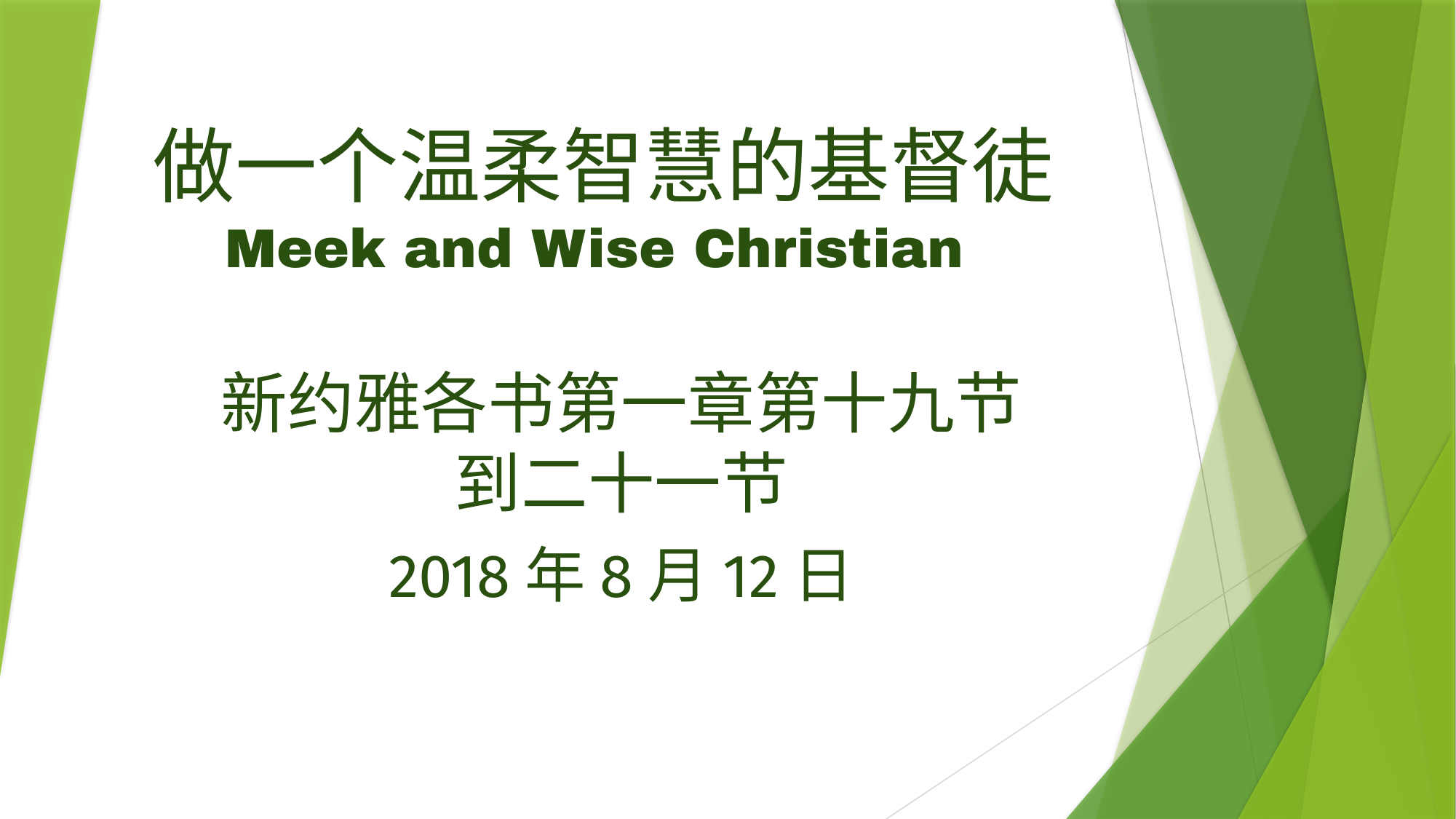

# 做一个温柔智慧的基督徒 Meek and Wise Christian
新约雅各书第一章第十九节到二十一节
2018年8月12日